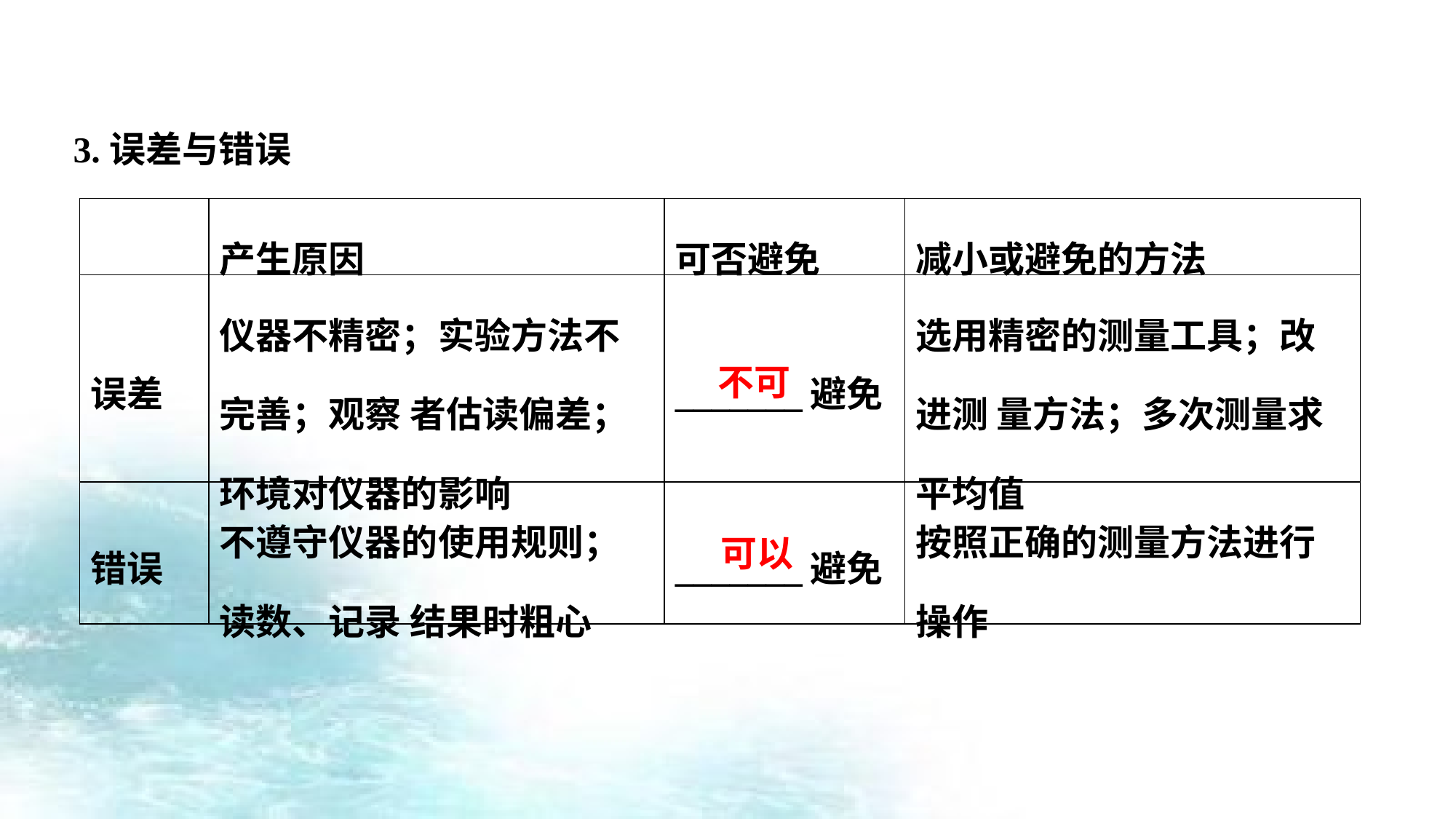

3.误差与错误
|  | 产生原因 | 可否避免 | 减小或避免的方法 |
| --- | --- | --- | --- |
| 误差 | 仪器不精密；实验方法不完善；观察 者估读偏差；环境对仪器的影响 | \_\_\_\_\_\_\_避免 | 选用精密的测量工具；改进测 量方法；多次测量求平均值 |
| 错误 | 不遵守仪器的使用规则；读数、记录 结果时粗心 | \_\_\_\_\_\_\_避免 | 按照正确的测量方法进行操作 |
不可
可以